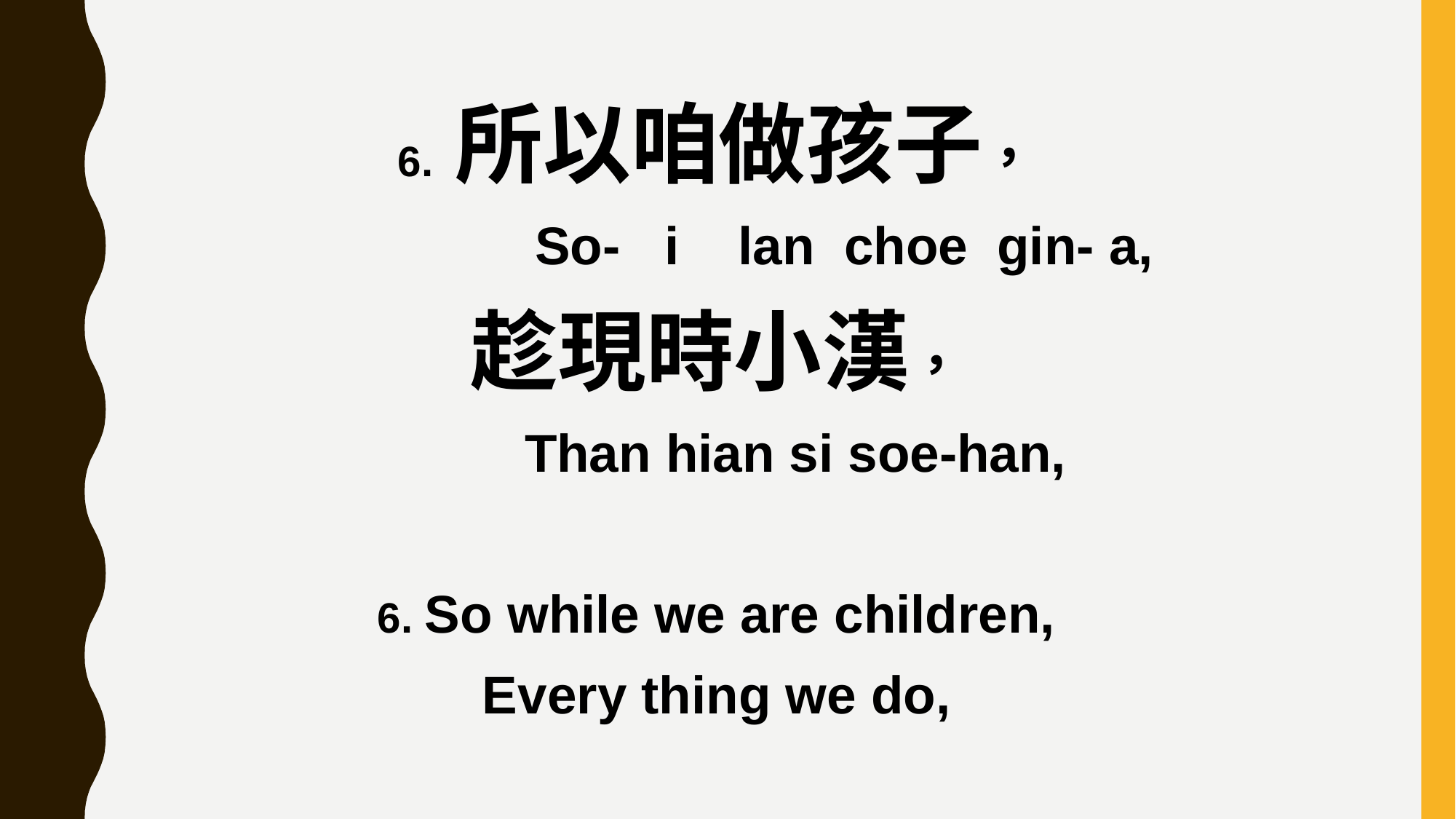

6. 所以咱做孩子，
                             So-   i    lan  choe  gin- a,
趁現時小漢，
                        Than hian si soe-han,

6. So while we are children,
Every thing we do,